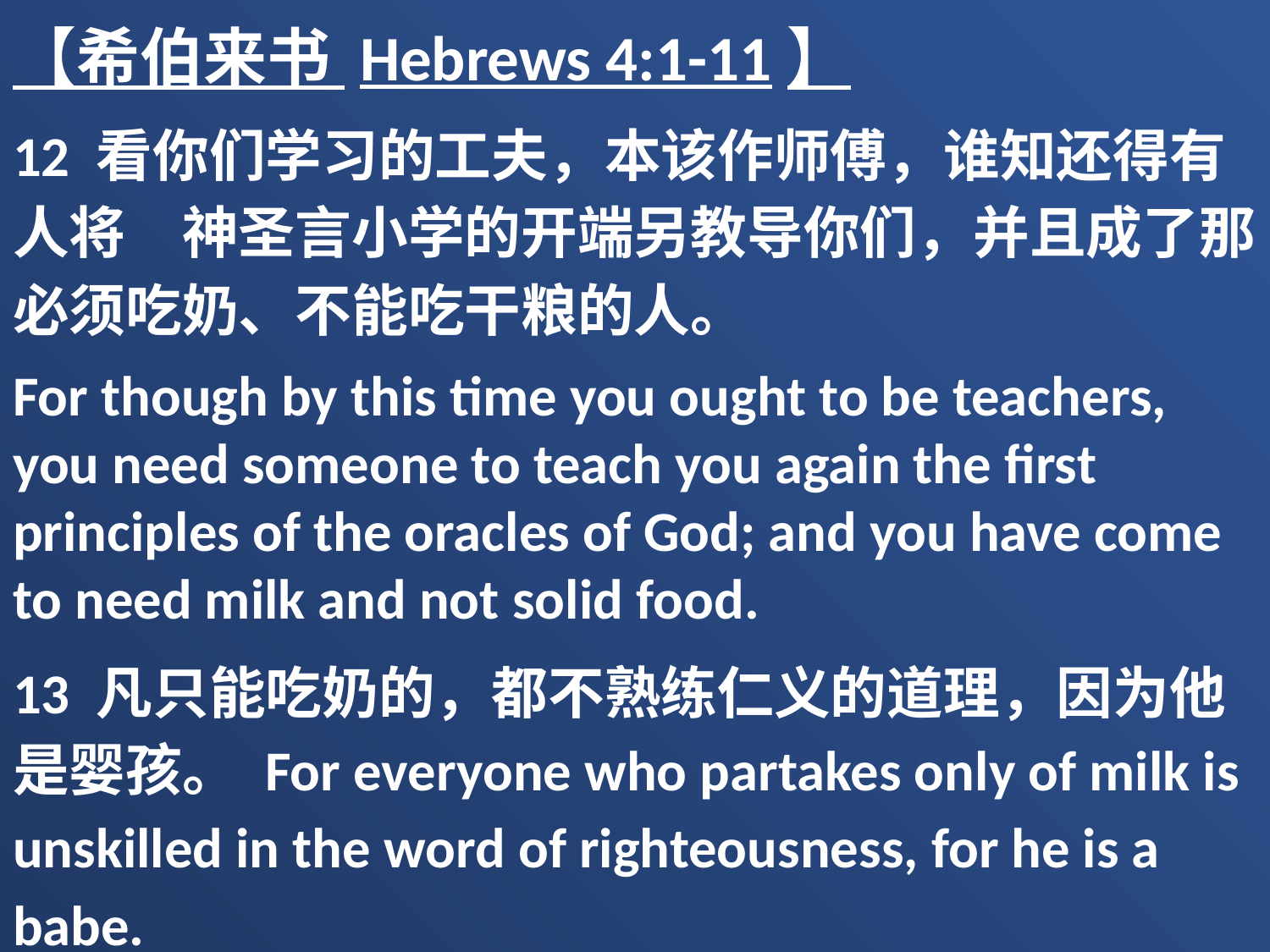

【希伯来书 Hebrews 4:1-11】
12 看你们学习的工夫，本该作师傅，谁知还得有人将　神圣言小学的开端另教导你们，并且成了那必须吃奶、不能吃干粮的人。
For though by this time you ought to be teachers, you need someone to teach you again the first principles of the oracles of God; and you have come to need milk and not solid food.
13 凡只能吃奶的，都不熟练仁义的道理，因为他是婴孩。 For everyone who partakes only of milk is unskilled in the word of righteousness, for he is a babe.